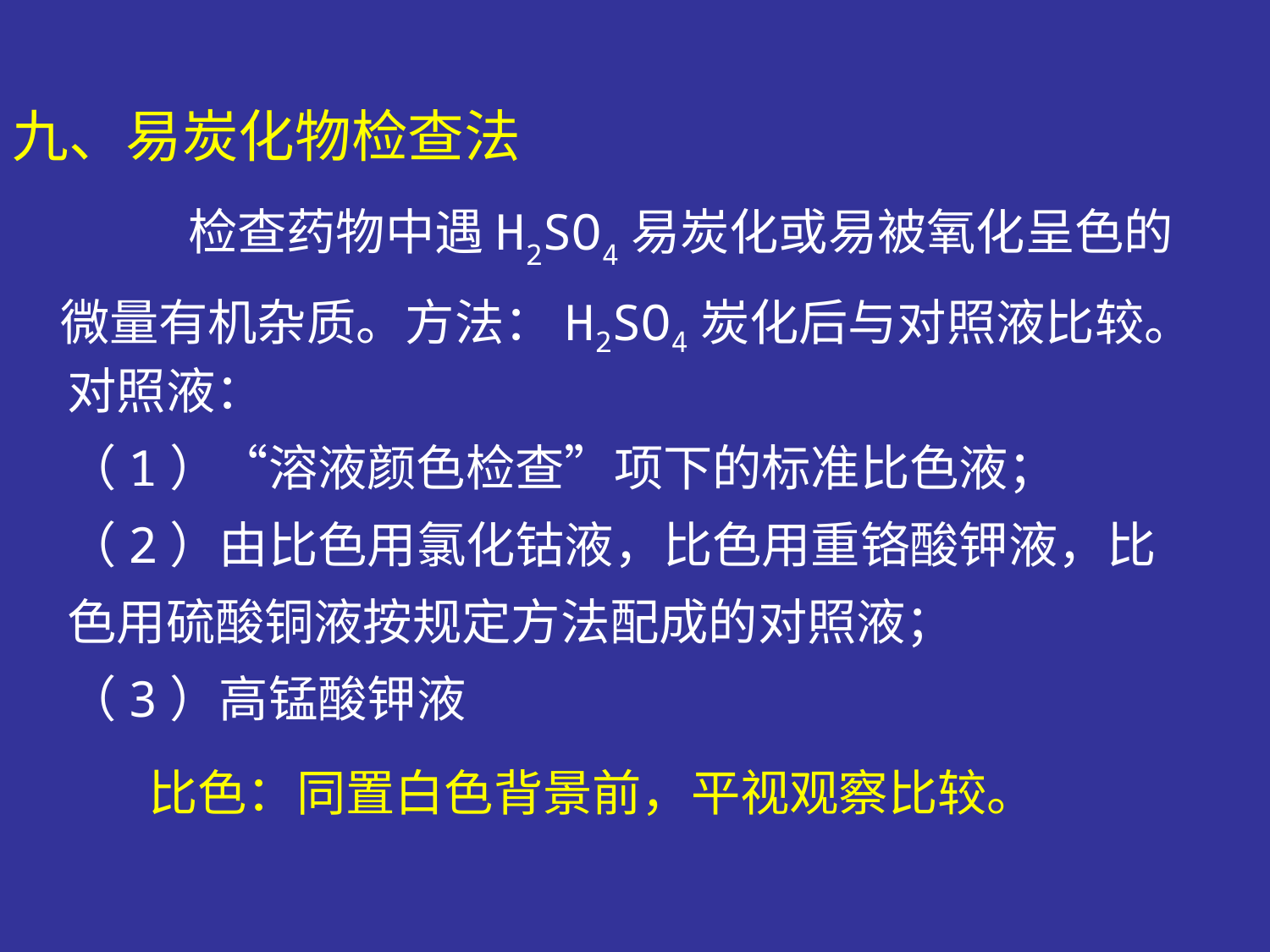

九、易炭化物检查法
          检查药物中遇H2SO4易炭化或易被氧化呈色的微量有机杂质。方法：H2SO4炭化后与对照液比较。
对照液：
（1）“溶液颜色检查”项下的标准比色液；
（2）由比色用氯化钴液，比色用重铬酸钾液，比色用硫酸铜液按规定方法配成的对照液；
（3）高锰酸钾液

比色：同置白色背景前，平视观察比较。